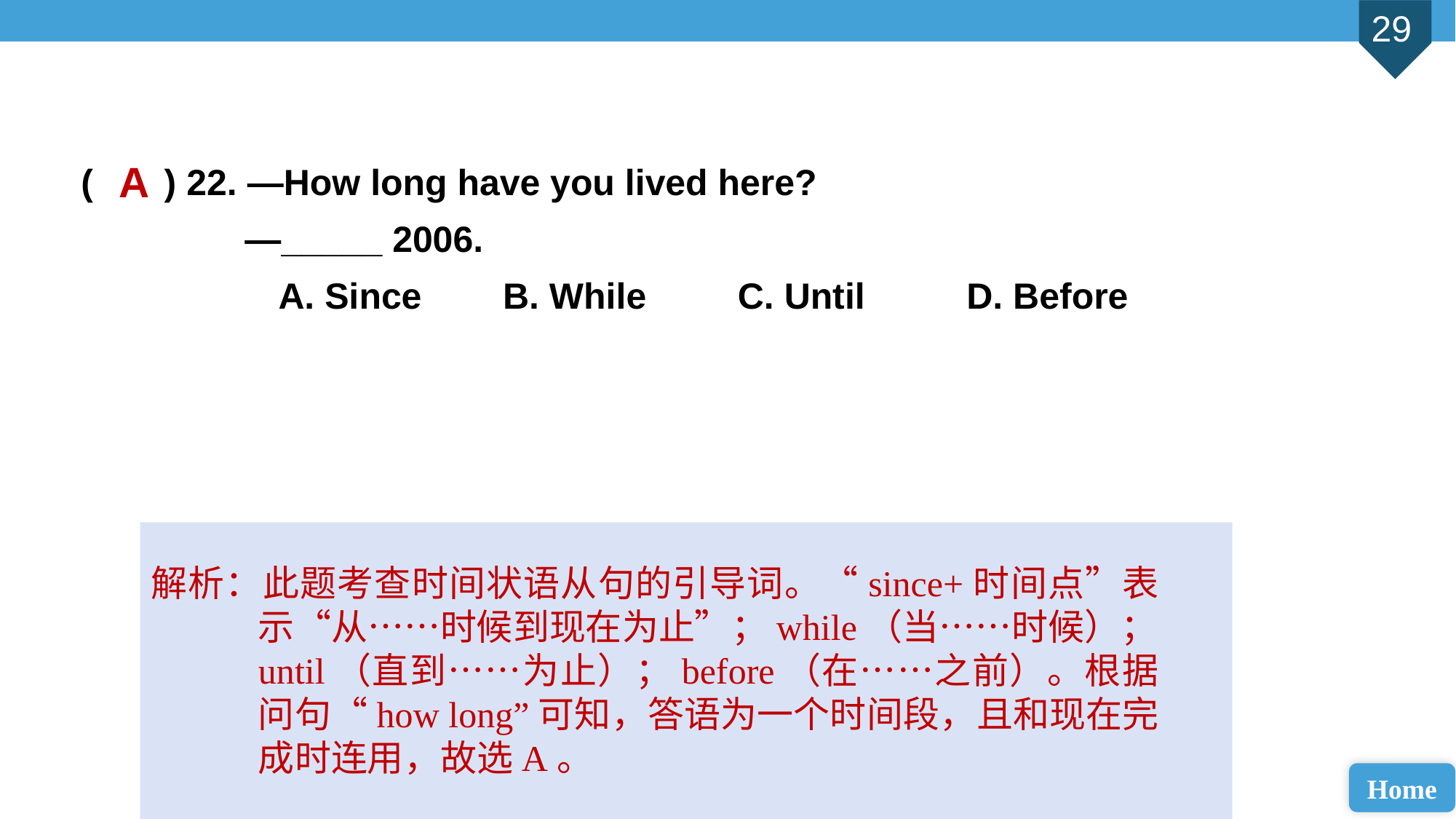

(       ) 22. —How long have you lived here?
—_____ 2006.
              A. Since        B. While         C. Until          D. Before
A

解析：此题考查时间状语从句的引导词。“since+时间点”表示“从……时候到现在为止”；while（当……时候）；until（直到……为止）；before（在……之前）。根据问句“how long”可知，答语为一个时间段，且和现在完成时连用，故选A。